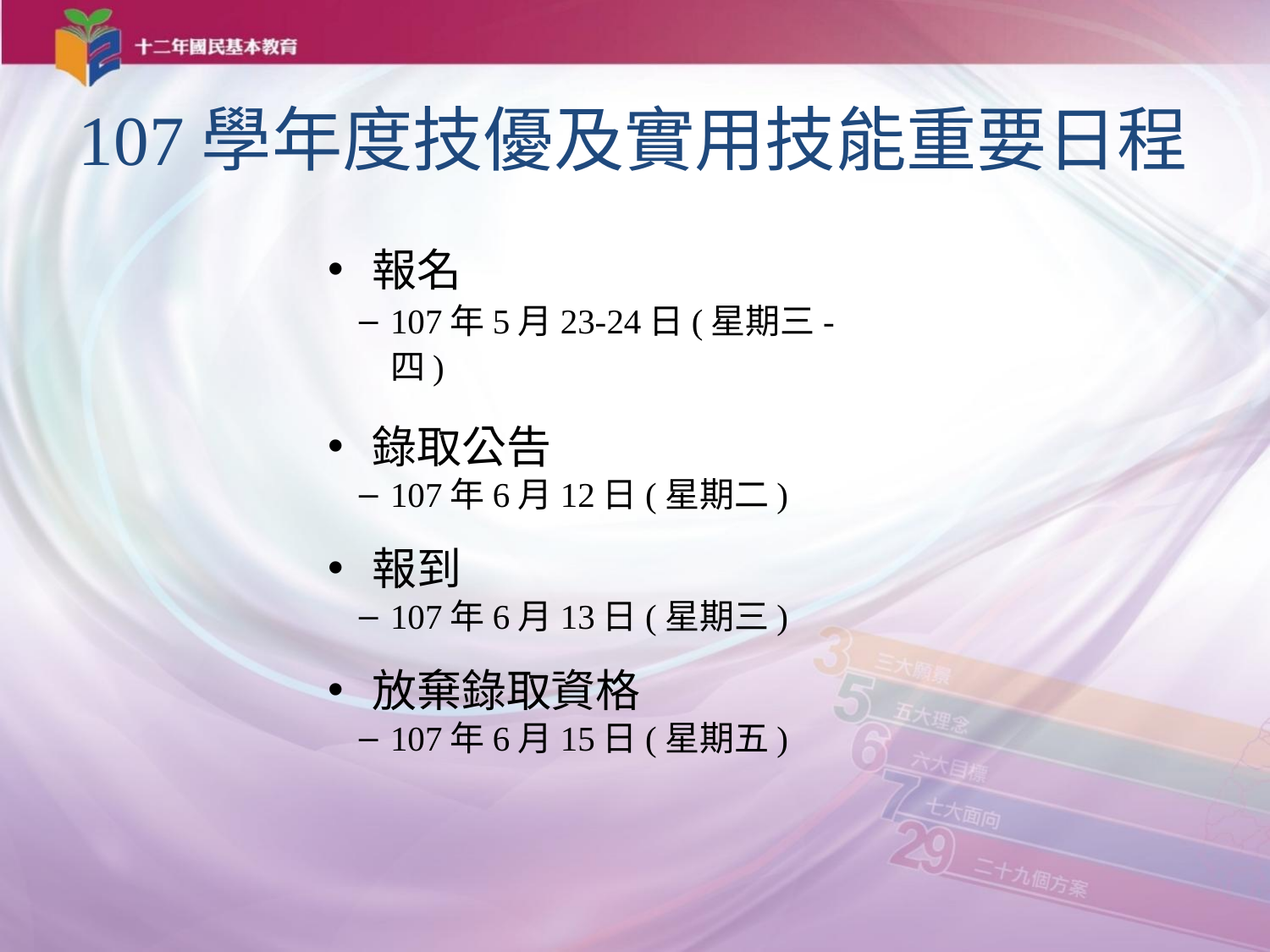

# 107學年度技優及實用技能重要日程
報名
107年5月23-24日(星期三-四)
錄取公告
107年6月12日(星期二)
報到
107年6月13日(星期三)
放棄錄取資格
107年6月15日(星期五)